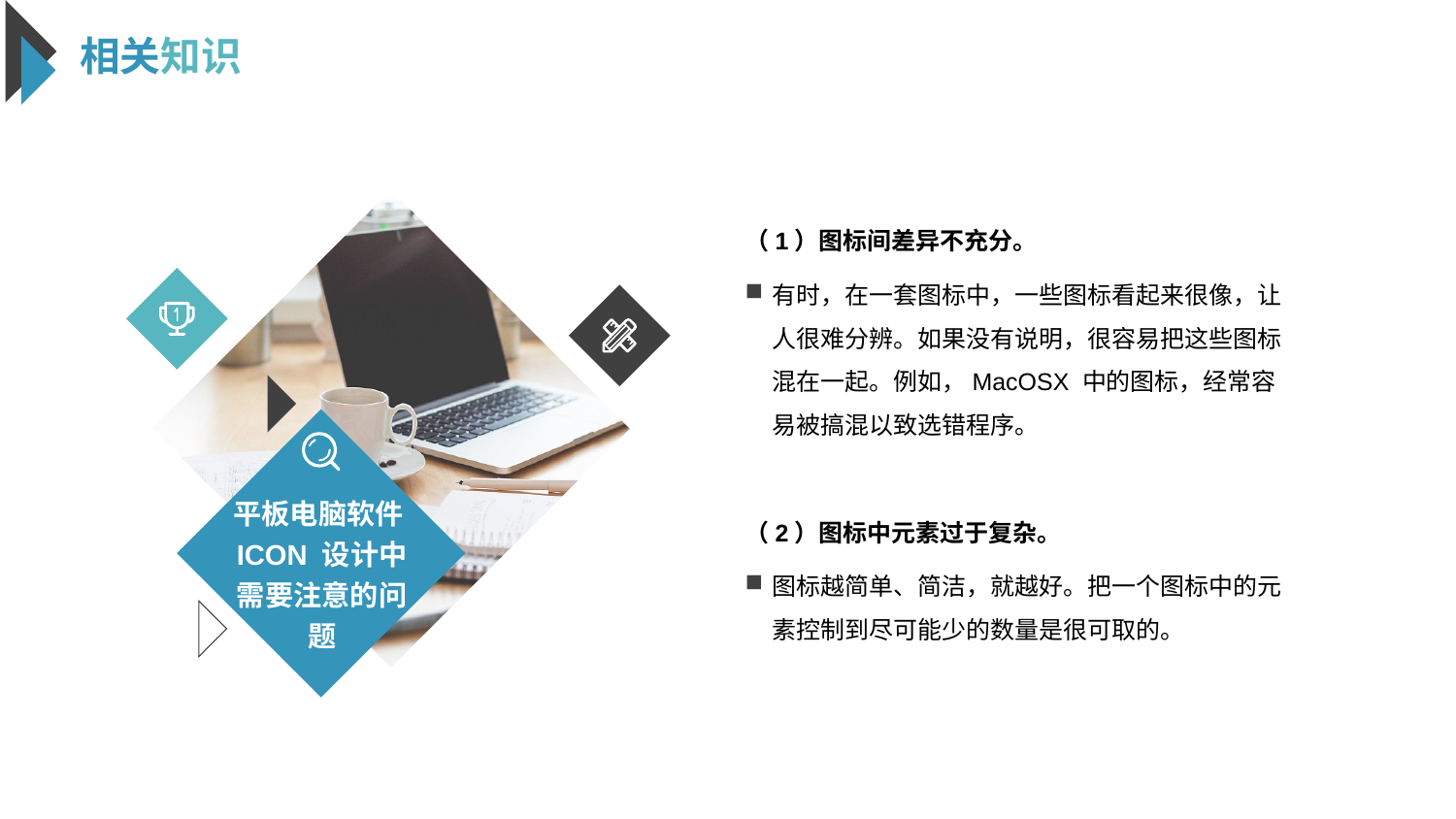

相关知识

（1）图标间差异不充分。
有时，在一套图标中，一些图标看起来很像，让人很难分辨。如果没有说明，很容易把这些图标混在一起。例如，MacOSX 中的图标，经常容易被搞混以致选错程序。

（2）图标中元素过于复杂。
图标越简单、简洁，就越好。把一个图标中的元素控制到尽可能少的数量是很可取的。

平板电脑软件ICON 设计中需要注意的问题